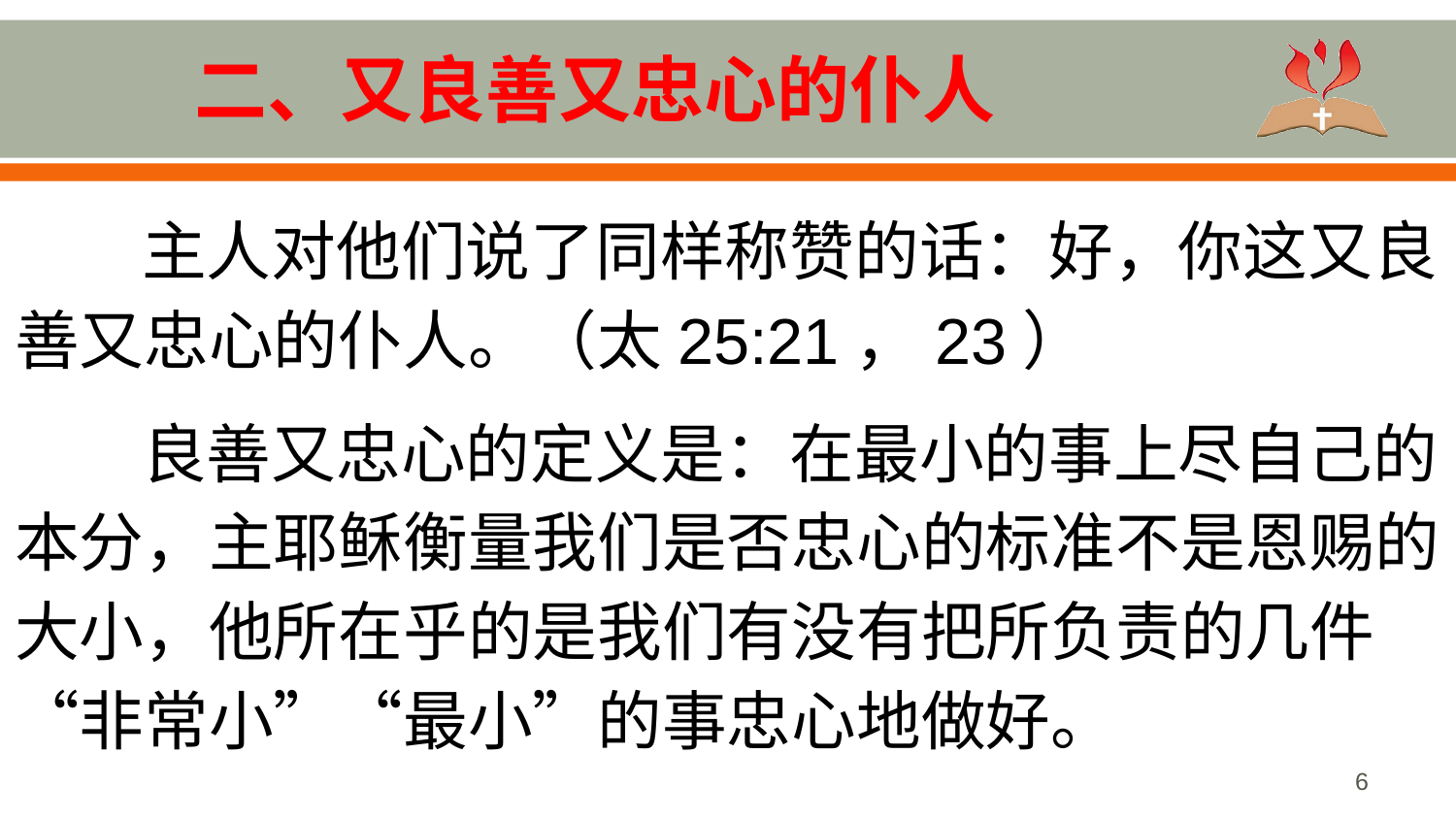

# 二、又良善又忠心的仆人
主人对他们说了同样称赞的话：好，你这又良善又忠心的仆人。（太25:21，23）
良善又忠心的定义是：在最小的事上尽自己的本分，主耶稣衡量我们是否忠心的标准不是恩赐的大小，他所在乎的是我们有没有把所负责的几件“非常小”“最小”的事忠心地做好。
6